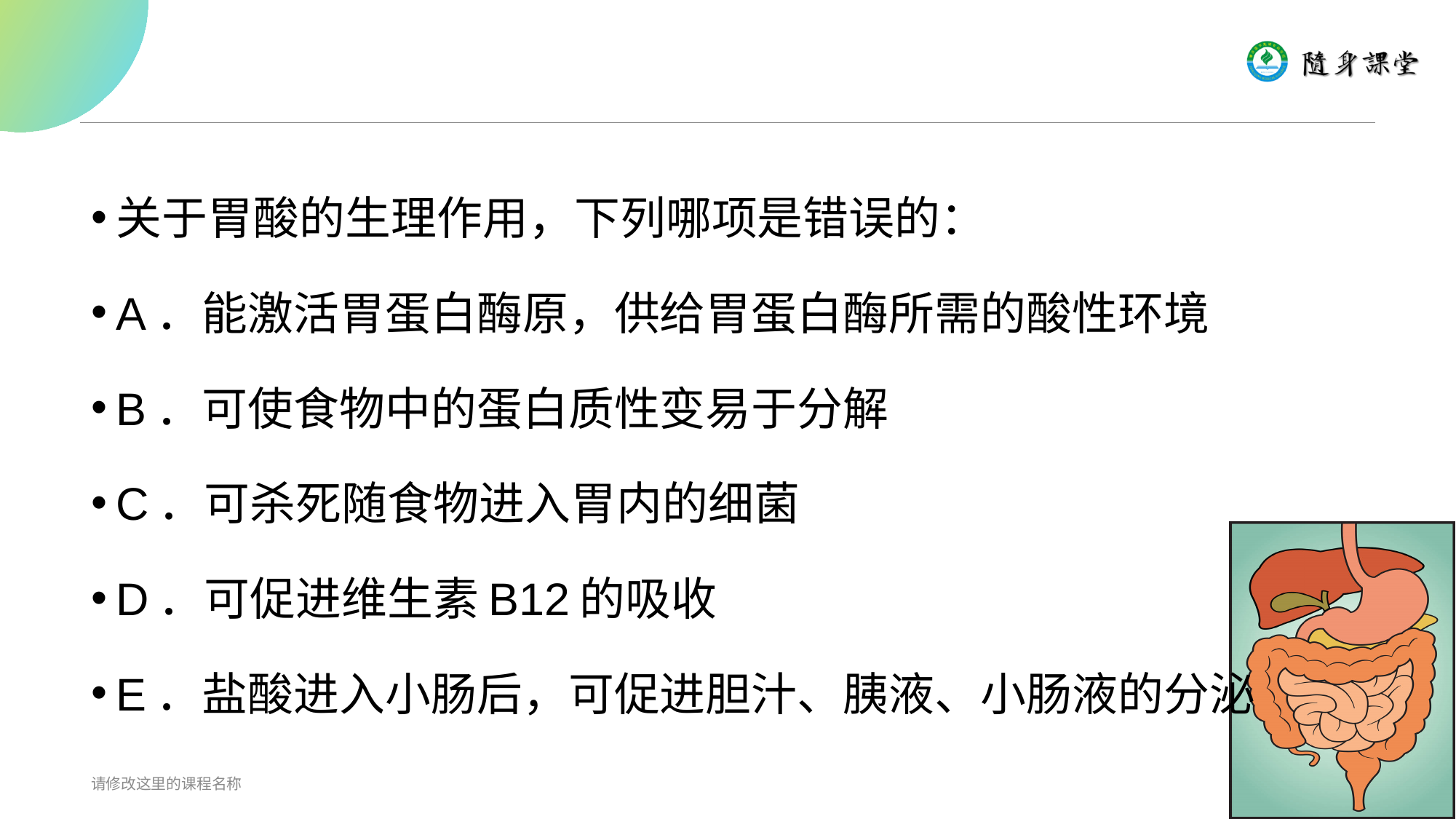

#
关于胃酸的生理作用，下列哪项是错误的：
A．能激活胃蛋白酶原，供给胃蛋白酶所需的酸性环境
B．可使食物中的蛋白质性变易于分解
C．可杀死随食物进入胃内的细菌
D．可促进维生素B12的吸收
E．盐酸进入小肠后，可促进胆汁、胰液、小肠液的分泌
请修改这里的课程名称
59